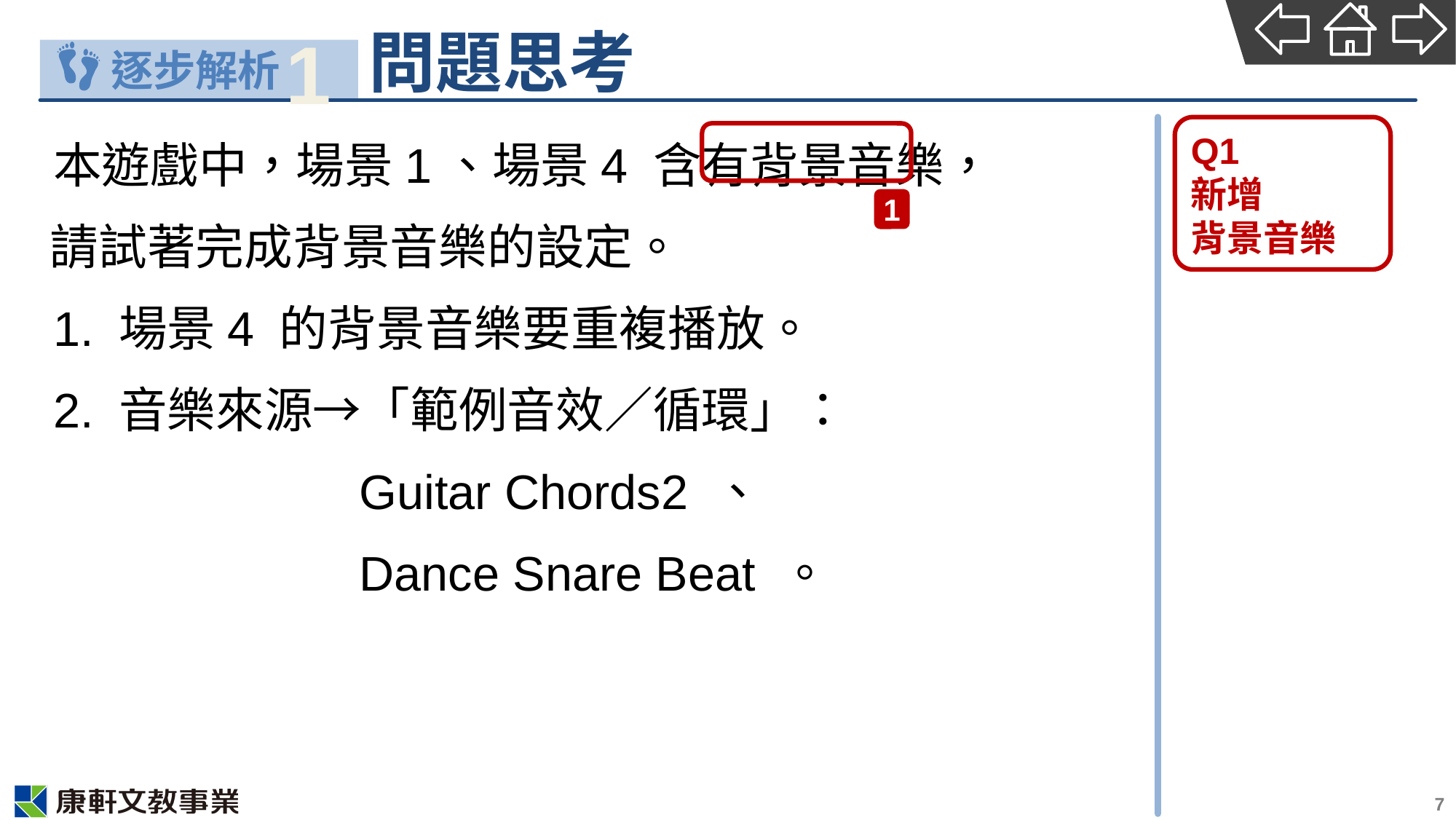

1
本遊戲中，場景1、場景4 含有背景音樂，
請試著完成背景音樂的設定。
1. 場景4 的背景音樂要重複播放。
2. 音樂來源→「範例音效／循環」：
   Guitar Chords2 、
   Dance Snare Beat 。
Q1
新增
背景音樂

1
7